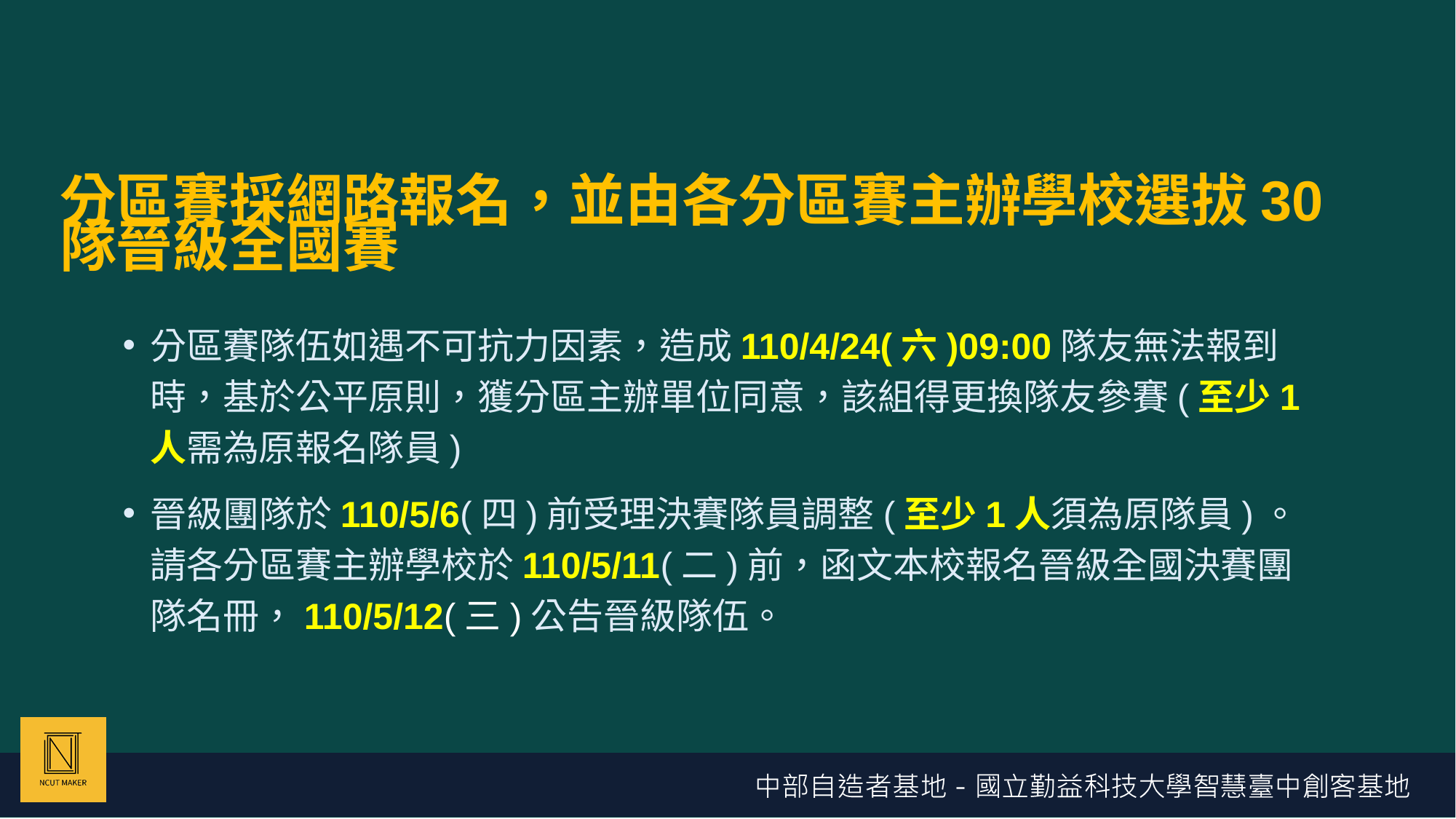

分區賽採網路報名，並由各分區賽主辦學校選拔30隊晉級全國賽

分區賽隊伍如遇不可抗力因素，造成110/4/24(六)09:00隊友無法報到時，基於公平原則，獲分區主辦單位同意，該組得更換隊友參賽(至少1人需為原報名隊員)
晉級團隊於110/5/6(四)前受理決賽隊員調整(至少1人須為原隊員)。請各分區賽主辦學校於110/5/11(二)前，函文本校報名晉級全國決賽團隊名冊，110/5/12(三)公告晉級隊伍。